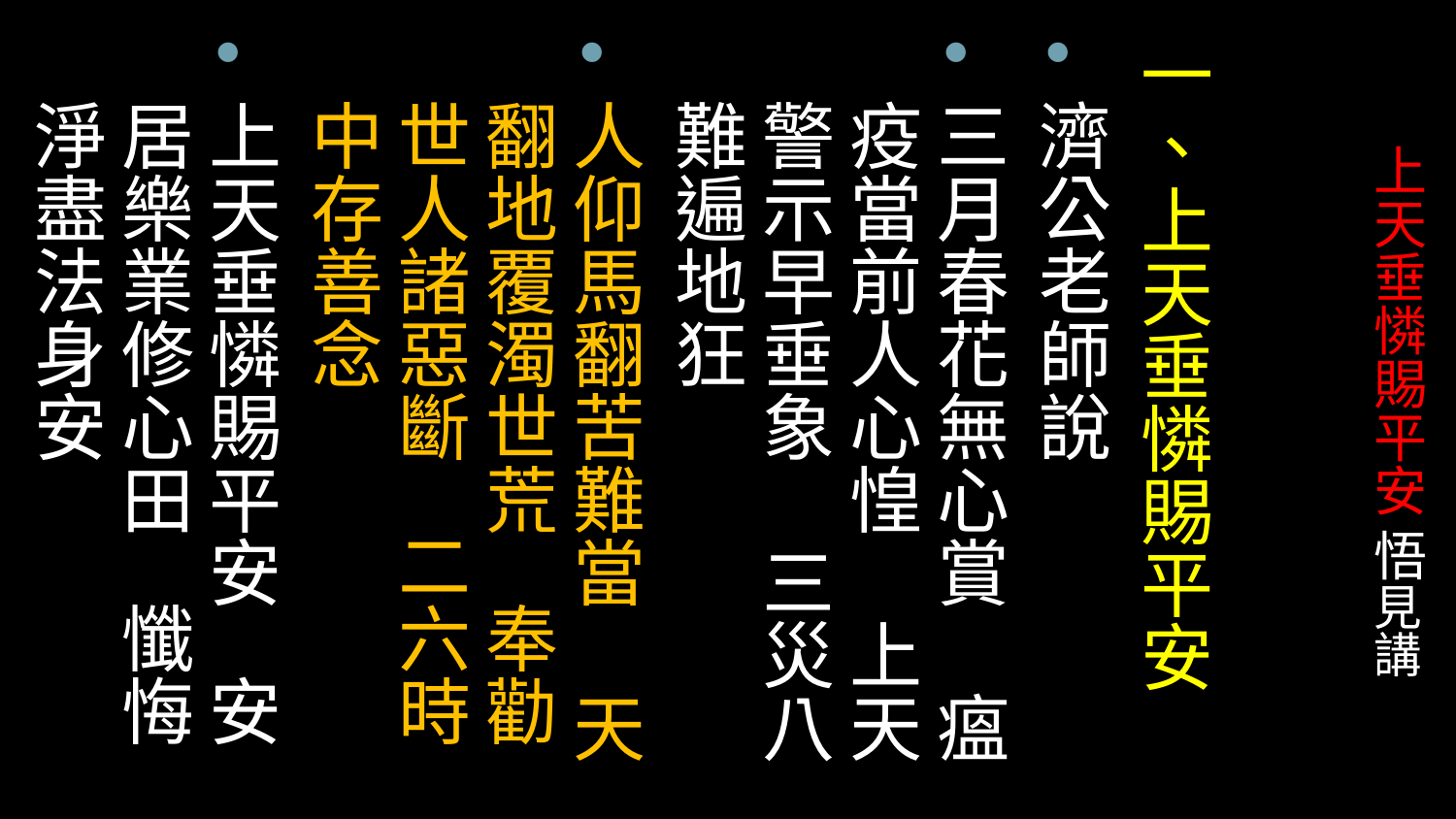

一、上天垂憐賜平安
濟公老師說
三月春花無心賞     瘟疫當前人心惶     上天警示早垂象     三災八難遍地狂
人仰馬翻苦難當     天翻地覆濁世荒    奉勸世人諸惡斷    二六時中存善念
上天垂憐賜平安    安居樂業修心田    懺悔淨盡法身安
# 上天垂憐賜平安 悟見講